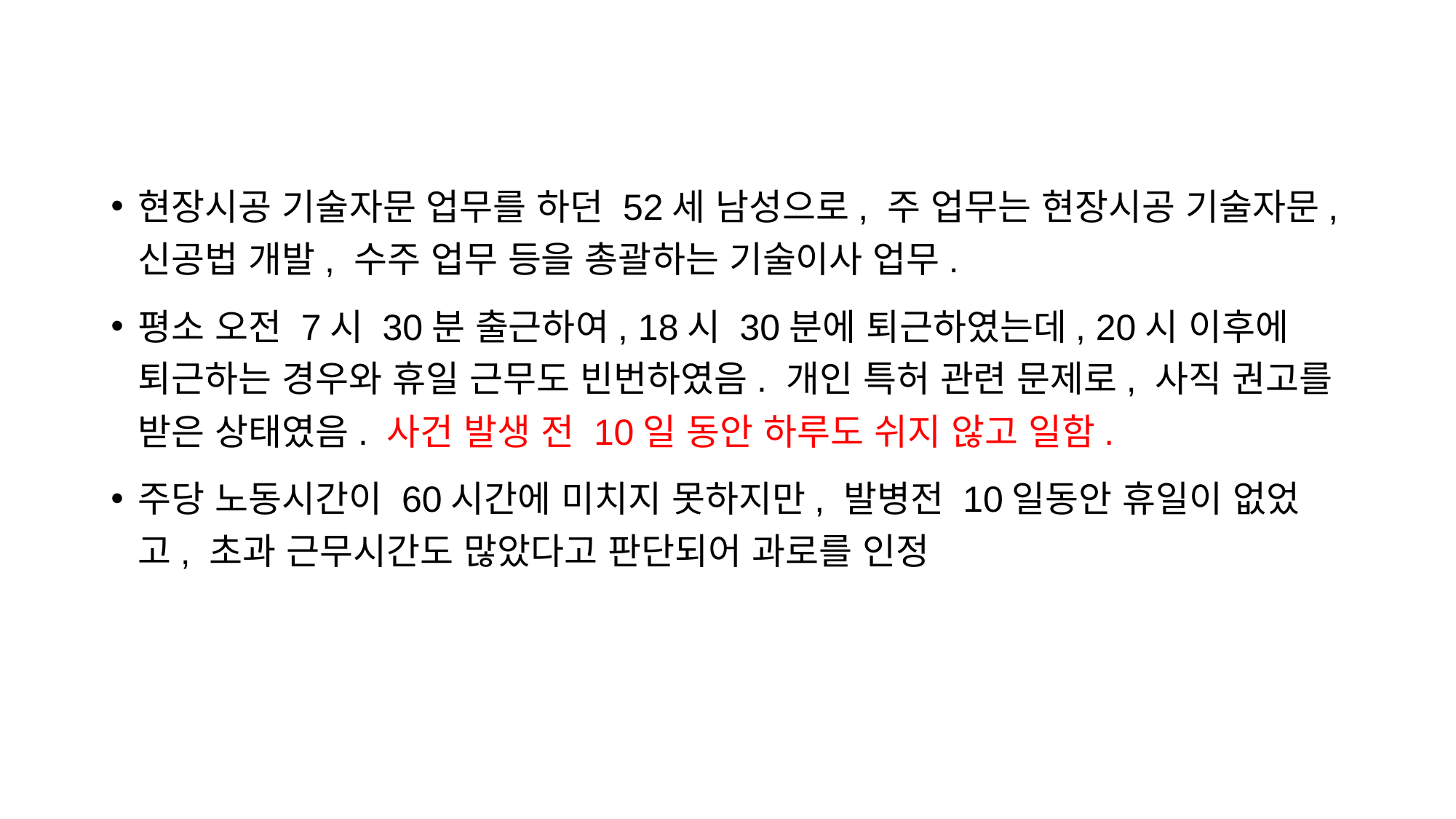

#
현장시공 기술자문 업무를 하던 52세 남성으로, 주 업무는 현장시공 기술자문, 신공법 개발, 수주 업무 등을 총괄하는 기술이사 업무.
평소 오전 7시 30분 출근하여, 18시 30분에 퇴근하였는데, 20시 이후에 퇴근하는 경우와 휴일 근무도 빈번하였음. 개인 특허 관련 문제로, 사직 권고를 받은 상태였음. 사건 발생 전 10일 동안 하루도 쉬지 않고 일함.
주당 노동시간이 60시간에 미치지 못하지만, 발병전 10일동안 휴일이 없었고, 초과 근무시간도 많았다고 판단되어 과로를 인정